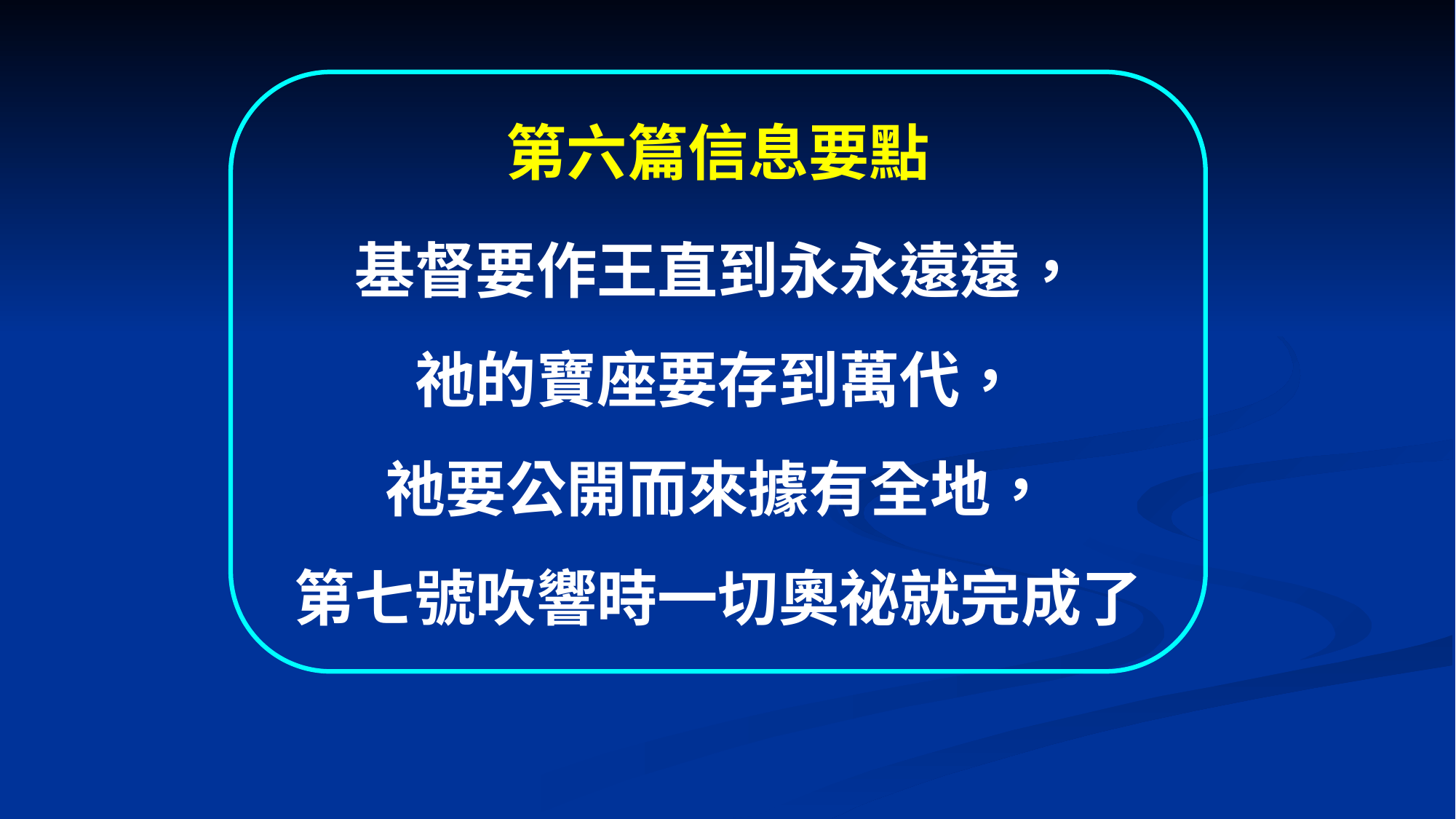

第六篇信息要點
基督要作王直到永永遠遠，
祂的寶座要存到萬代，
祂要公開而來據有全地，
第七號吹響時一切奧祕就完成了